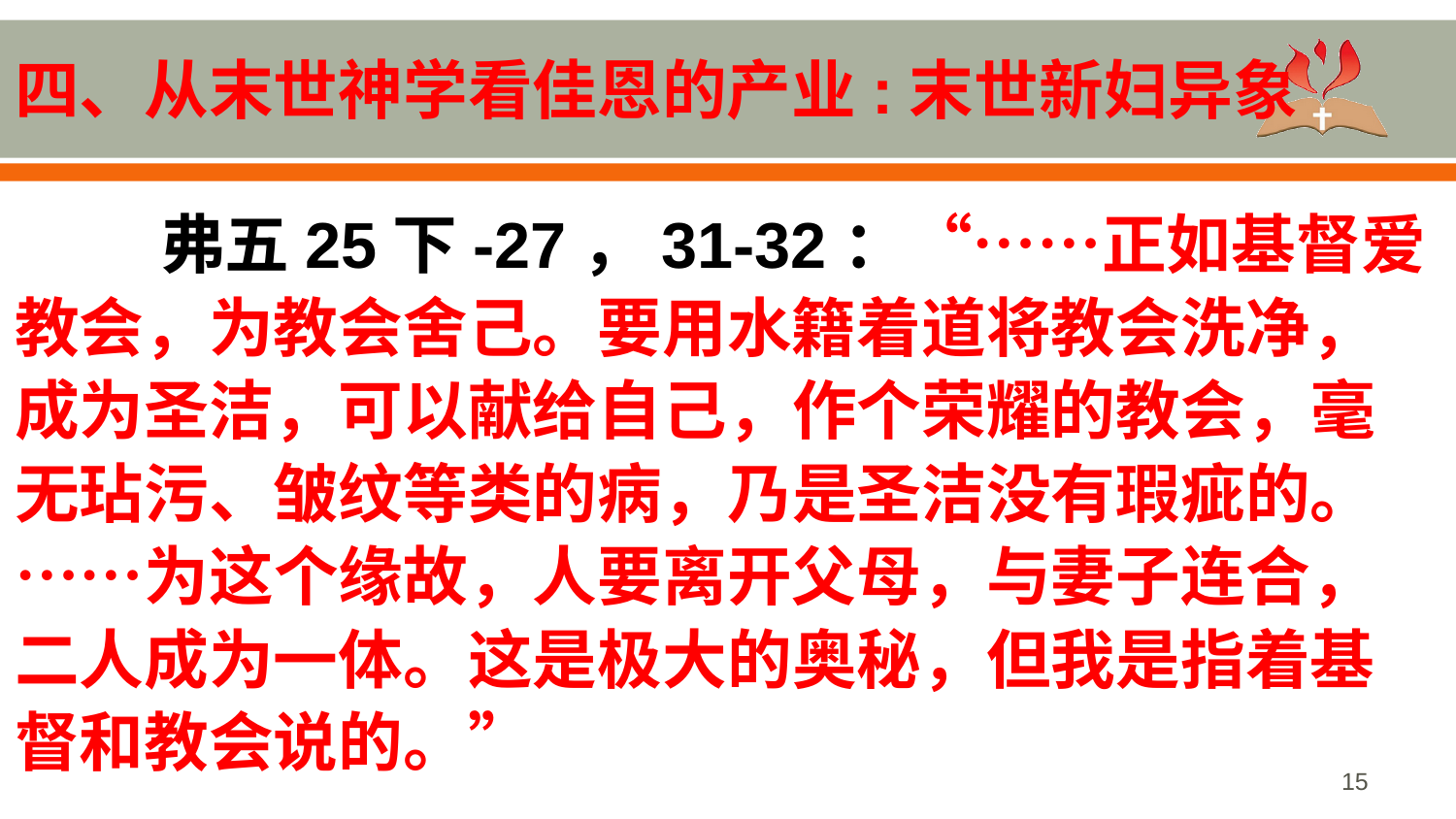

# 四、从末世神学看佳恩的产业:末世新妇异象
	弗五25下-27，31-32：“……正如基督爱教会，为教会舍己。要用水籍着道将教会洗净，成为圣洁，可以献给自己，作个荣耀的教会，毫无玷污、皱纹等类的病，乃是圣洁没有瑕疵的。……为这个缘故，人要离开父母，与妻子连合，二人成为一体。这是极大的奥秘，但我是指着基督和教会说的。”

15